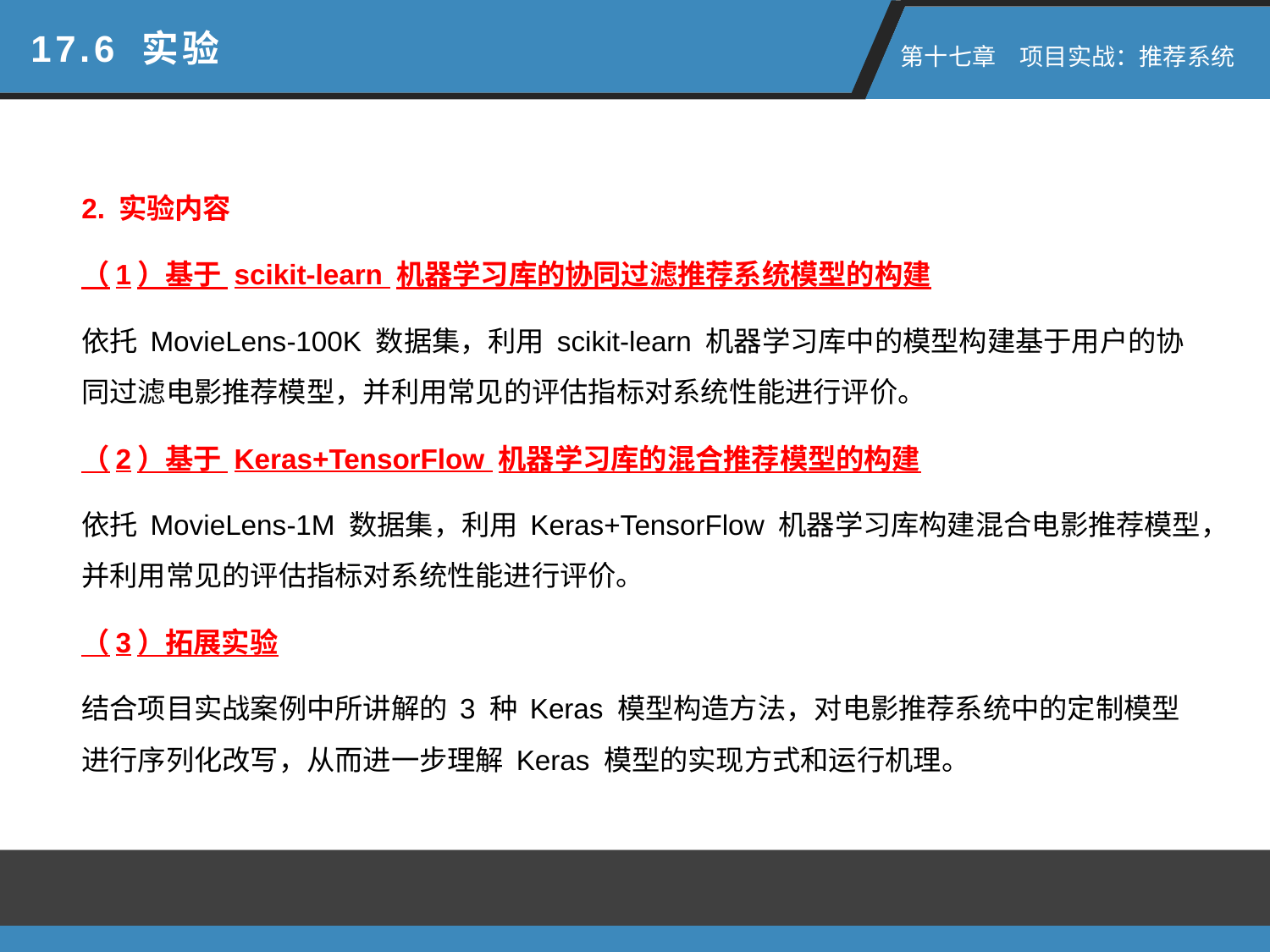

17.6 实验
  第十七章　项目实战：推荐系统
2. 实验内容
（1）基于 scikit-learn 机器学习库的协同过滤推荐系统模型的构建
依托 MovieLens-100K 数据集，利用 scikit-learn 机器学习库中的模型构建基于用户的协同过滤电影推荐模型，并利用常见的评估指标对系统性能进行评价。
（2）基于 Keras+TensorFlow 机器学习库的混合推荐模型的构建
依托 MovieLens-1M 数据集，利用 Keras+TensorFlow 机器学习库构建混合电影推荐模型，并利用常见的评估指标对系统性能进行评价。
（3）拓展实验
结合项目实战案例中所讲解的 3 种 Keras 模型构造方法，对电影推荐系统中的定制模型进行序列化改写，从而进一步理解 Keras 模型的实现方式和运行机理。